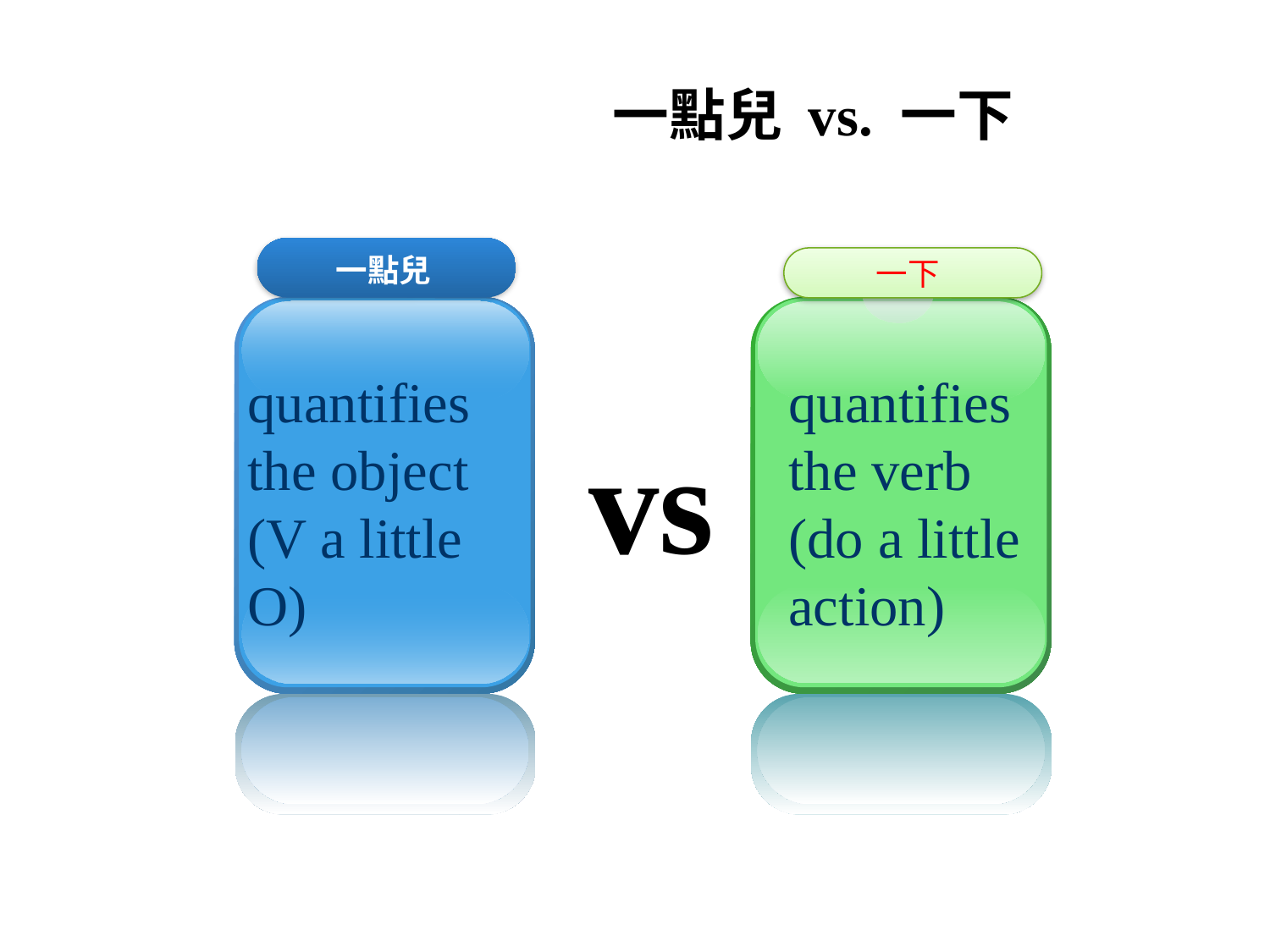

# 一點兒 vs. 一下

一點兒

一下

quantifies the verb (do a little action)

quantifies the object (V a little O)

vs